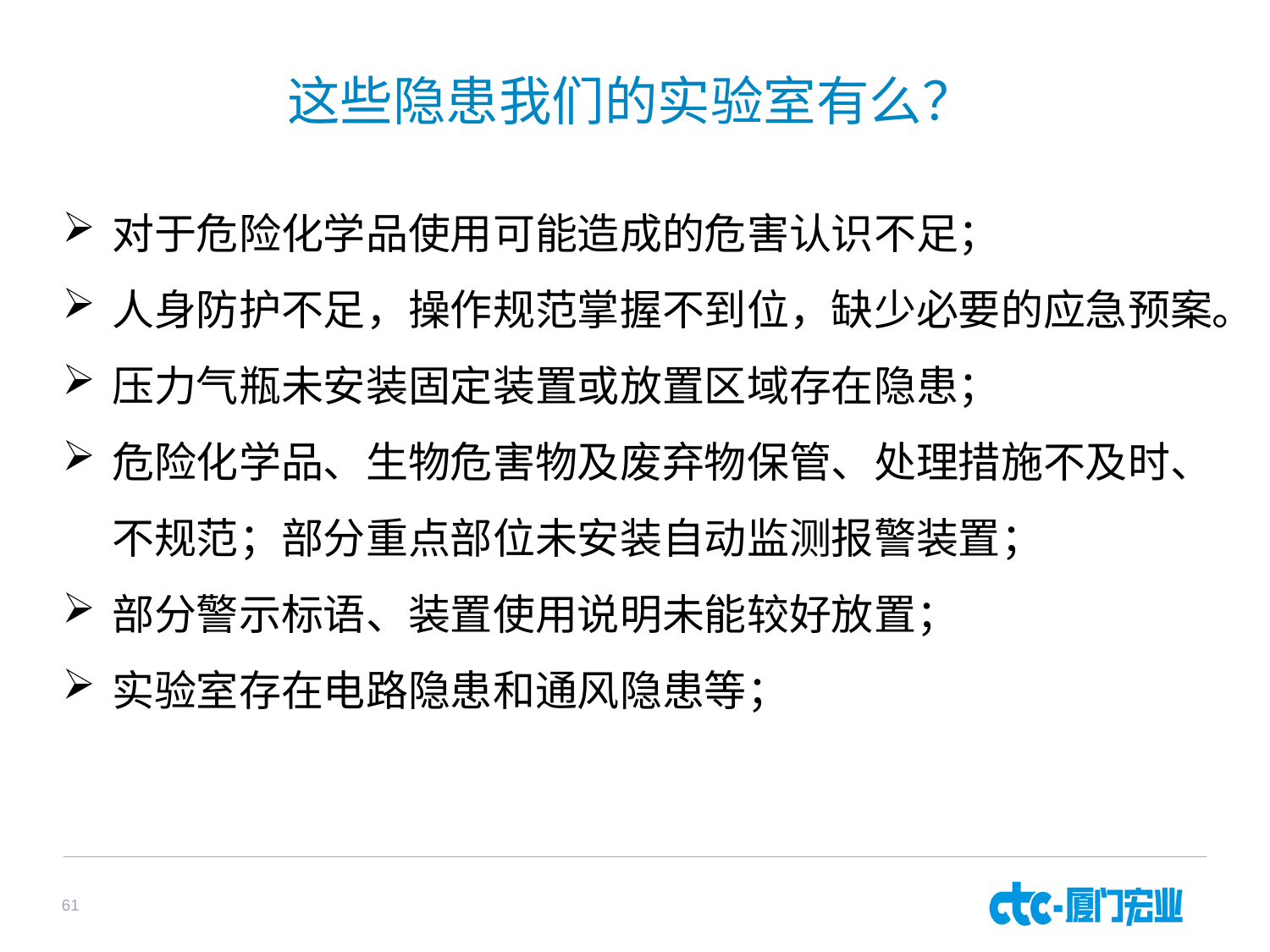

# 这些隐患我们的实验室有么？
对于危险化学品使用可能造成的危害认识不足；
人身防护不足，操作规范掌握不到位，缺少必要的应急预案。
压力气瓶未安装固定装置或放置区域存在隐患；
危险化学品、生物危害物及废弃物保管、处理措施不及时、不规范；部分重点部位未安装自动监测报警装置；
部分警示标语、装置使用说明未能较好放置；
实验室存在电路隐患和通风隐患等；
61